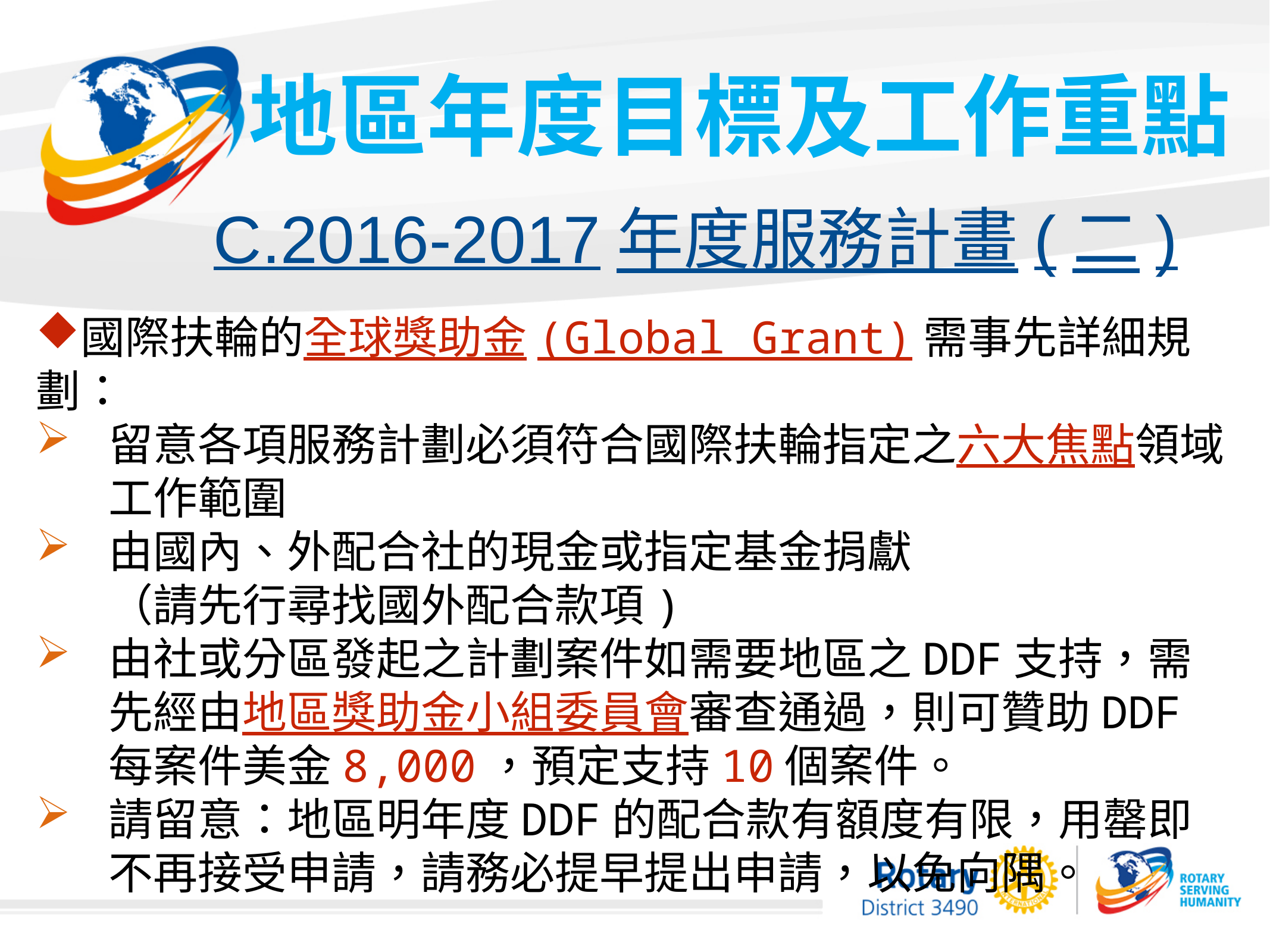

地區年度目標及工作重點
C.2016-2017年度服務計畫(二)
國際扶輪的全球獎助金(Global Grant)需事先詳細規劃：
留意各項服務計劃必須符合國際扶輪指定之六大焦點領域工作範圍
由國內、外配合社的現金或指定基金捐獻
（請先行尋找國外配合款項)
由社或分區發起之計劃案件如需要地區之DDF支持，需先經由地區獎助金小組委員會審查通過，則可贊助DDF每案件美金8,000，預定支持10個案件。
請留意：地區明年度DDF的配合款有額度有限，用罄即不再接受申請，請務必提早提出申請，以免向隅。